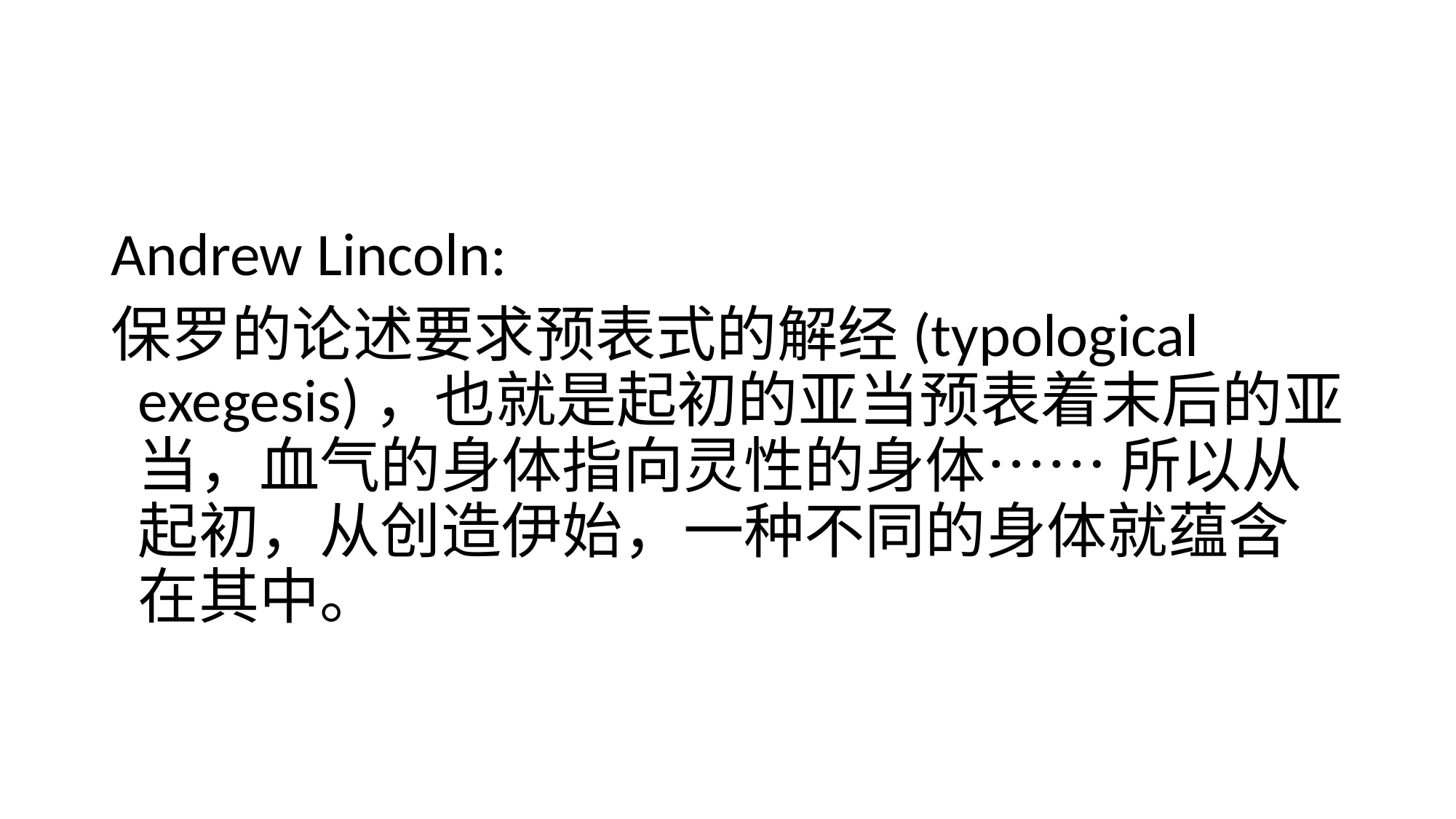

#
Andrew Lincoln:
保罗的论述要求预表式的解经(typological exegesis)，也就是起初的亚当预表着末后的亚当，血气的身体指向灵性的身体…… 所以从起初，从创造伊始，一种不同的身体就蕴含在其中。